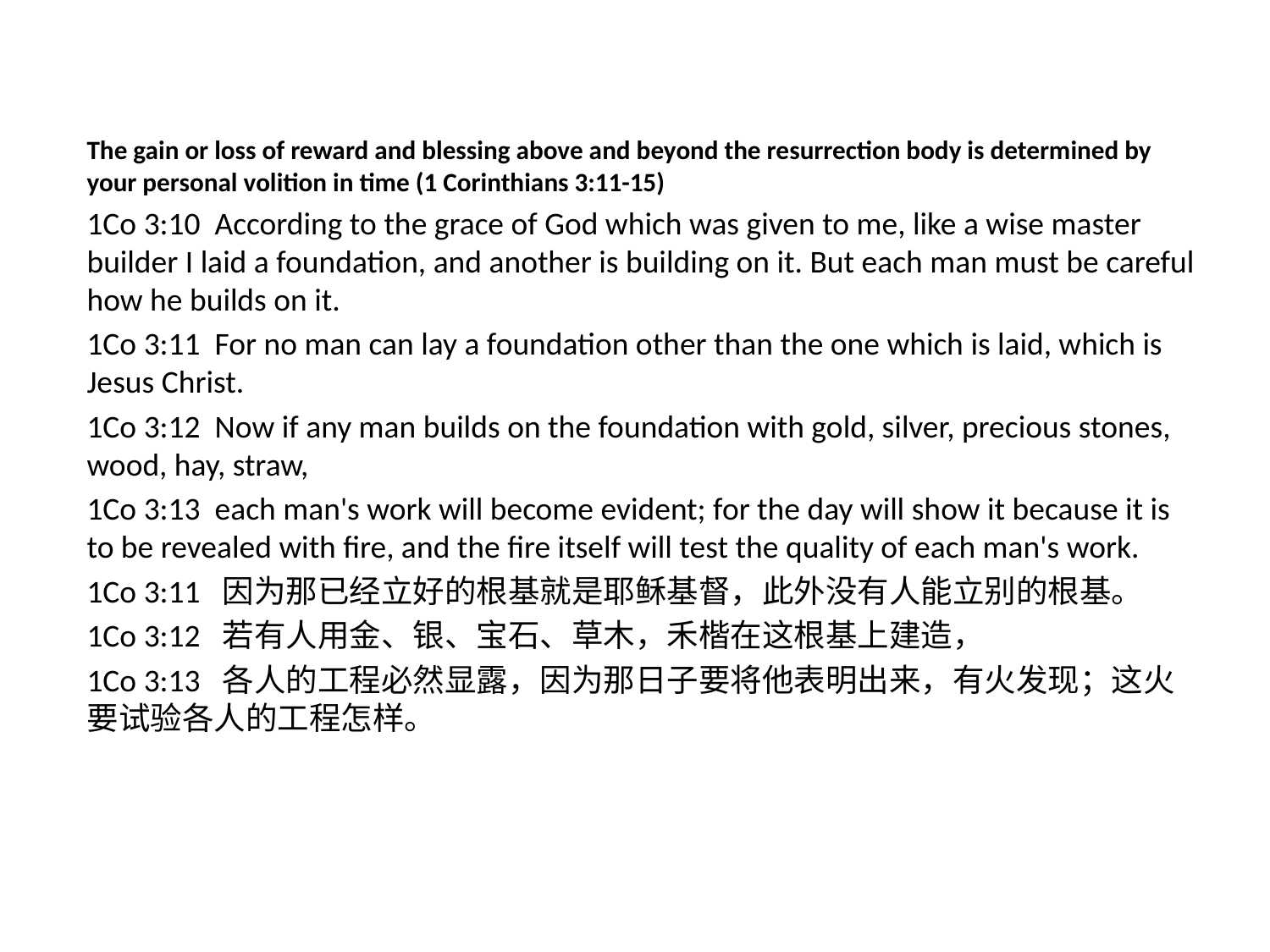

The gain or loss of reward and blessing above and beyond the resurrection body is determined by your personal volition in time (1 Corinthians 3:11-15)
1Co 3:10  According to the grace of God which was given to me, like a wise master builder I laid a foundation, and another is building on it. But each man must be careful how he builds on it.
1Co 3:11  For no man can lay a foundation other than the one which is laid, which is Jesus Christ.
1Co 3:12  Now if any man builds on the foundation with gold, silver, precious stones, wood, hay, straw,
1Co 3:13  each man's work will become evident; for the day will show it because it is to be revealed with fire, and the fire itself will test the quality of each man's work.
1Co 3:11  因为那已经立好的根基就是耶稣基督，此外没有人能立别的根基。
1Co 3:12  若有人用金、银、宝石、草木，禾楷在这根基上建造，
1Co 3:13  各人的工程必然显露，因为那日子要将他表明出来，有火发现；这火要试验各人的工程怎样。